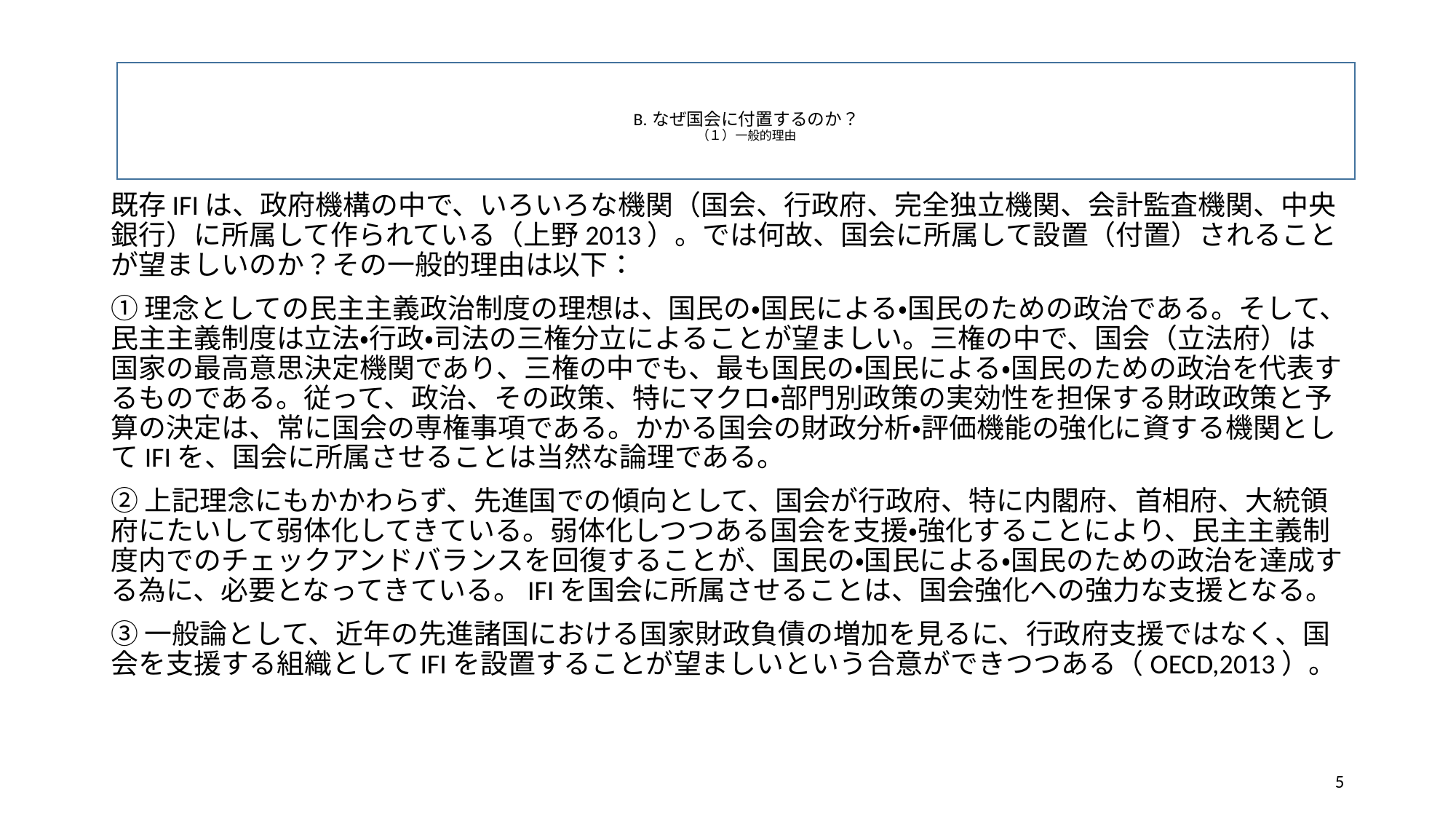

# B. なぜ国会に付置するのか？ （１）一般的理由
既存IFIは、政府機構の中で、いろいろな機関（国会、行政府、完全独立機関、会計監査機関、中央銀行）に所属して作られている（上野2013）。では何故、国会に所属して設置（付置）されることが望ましいのか？その一般的理由は以下：
①理念としての民主主義政治制度の理想は、国民の・国民による・国民のための政治である。そして、民主主義制度は立法・行政・司法の三権分立によることが望ましい。三権の中で、国会（立法府）は国家の最高意思決定機関であり、三権の中でも、最も国民の・国民による・国民のための政治を代表するものである。従って、政治、その政策、特にマクロ・部門別政策の実効性を担保する財政政策と予算の決定は、常に国会の専権事項である。かかる国会の財政分析・評価機能の強化に資する機関としてIFIを、国会に所属させることは当然な論理である。
②上記理念にもかかわらず、先進国での傾向として、国会が行政府、特に内閣府、首相府、大統領府にたいして弱体化してきている。弱体化しつつある国会を支援・強化することにより、民主主義制度内でのチェックアンドバランスを回復することが、国民の・国民による・国民のための政治を達成する為に、必要となってきている。IFIを国会に所属させることは、国会強化への強力な支援となる。
③一般論として、近年の先進諸国における国家財政負債の増加を見るに、行政府支援ではなく、国会を支援する組織としてIFIを設置することが望ましいという合意ができつつある（OECD,2013）。
5